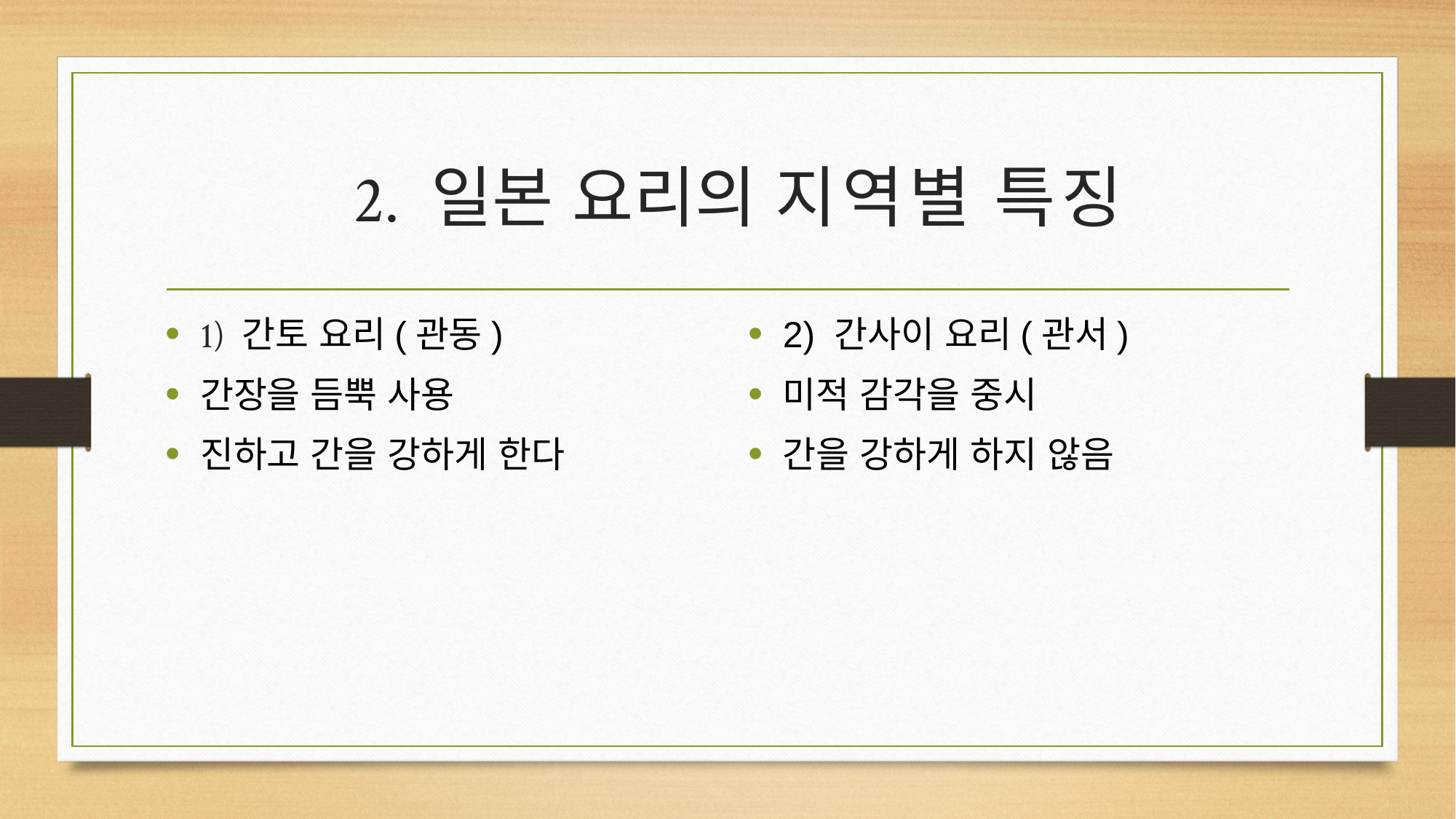

# 2. 일본 요리의 지역별 특징
1) 간토 요리(관동)
간장을 듬뿍 사용
진하고 간을 강하게 한다
2) 간사이 요리(관서)
미적 감각을 중시
간을 강하게 하지 않음